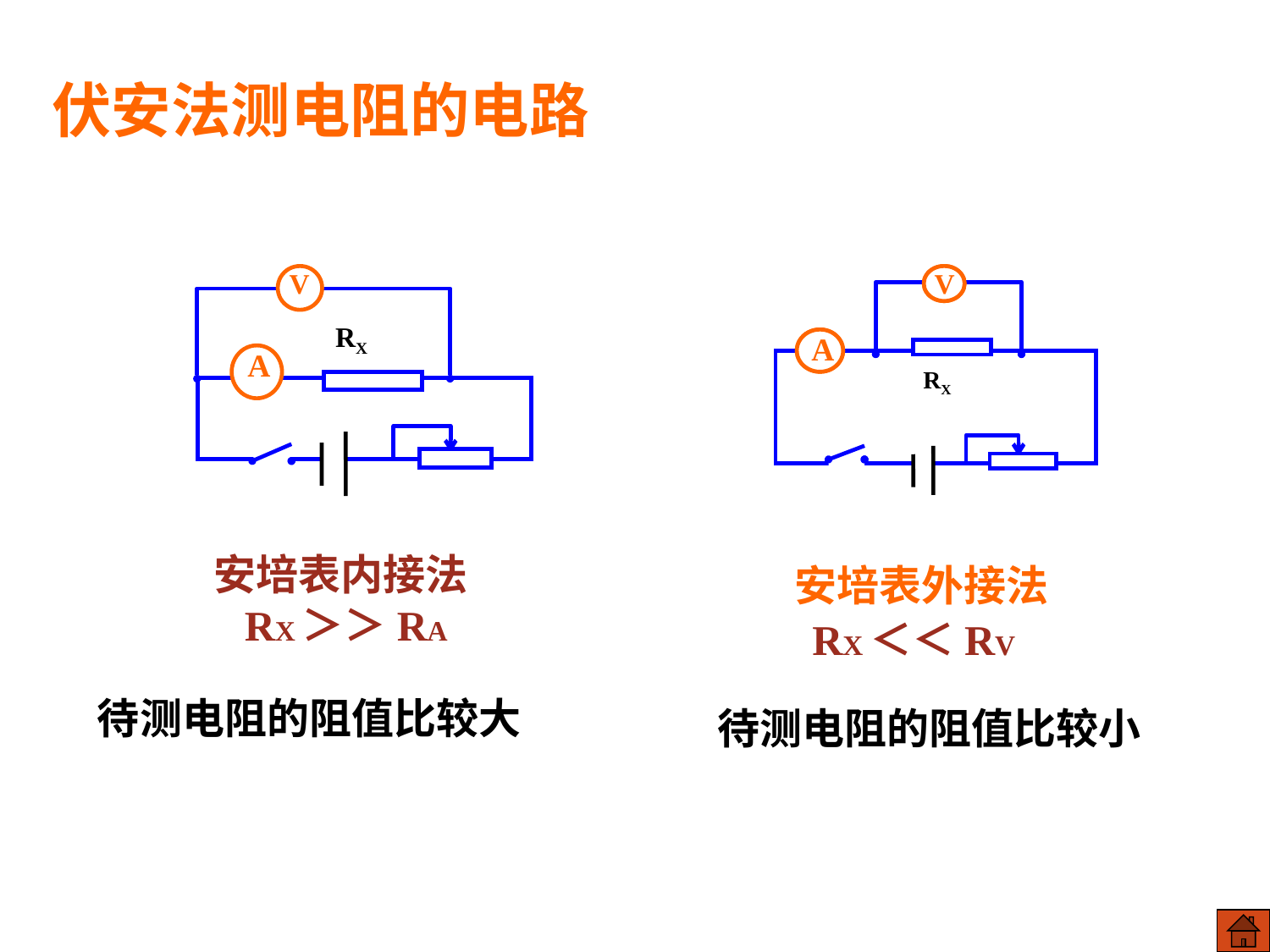

伏安法测电阻的电路

V

RX

A

         安培表内接法
            RX＞＞RA

V

A

RX

V

A

      安培表外接法
        RX＜＜RV
待测电阻的阻值比较大
待测电阻的阻值比较小